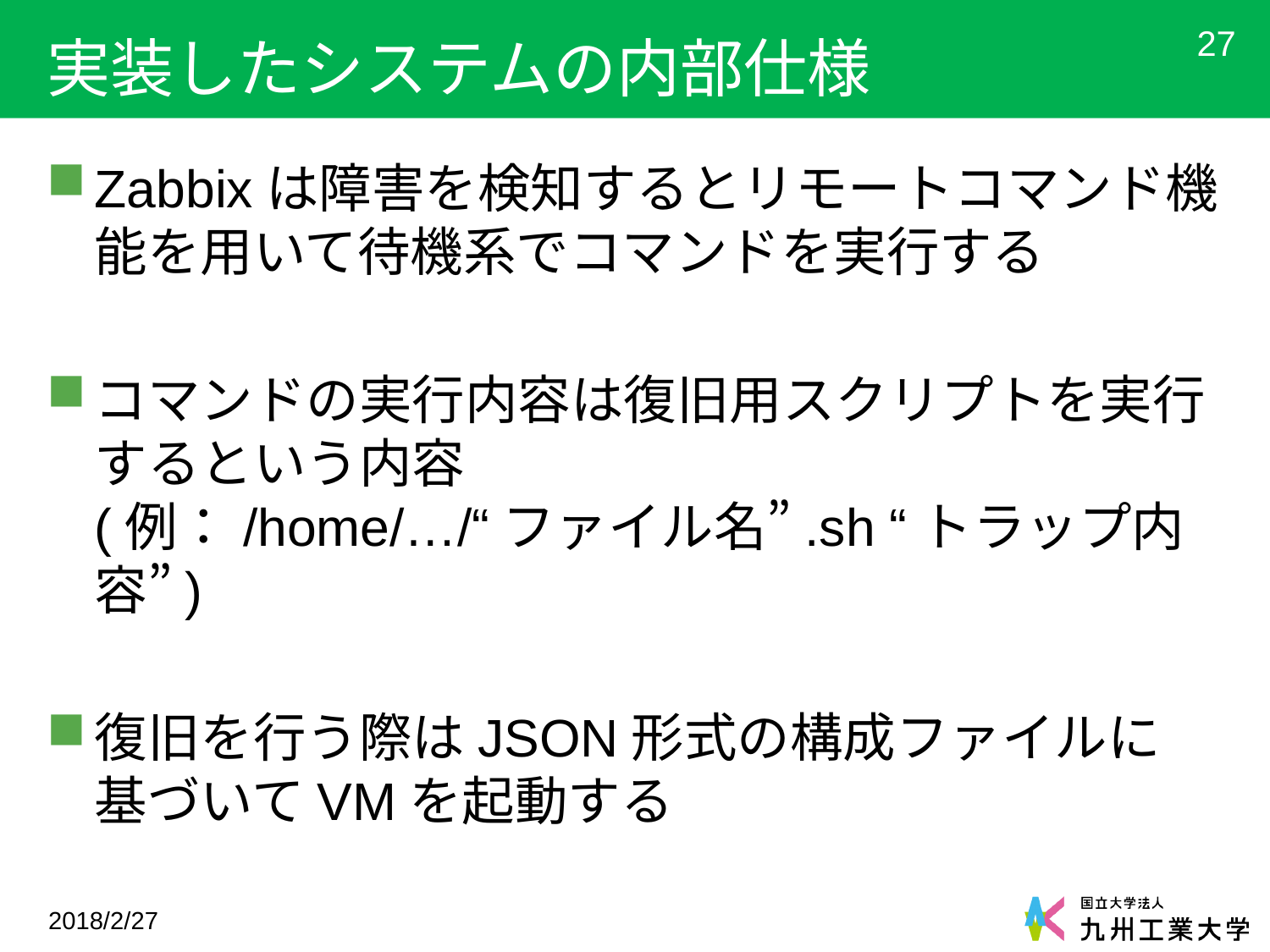

# 実装したシステムの内部仕様
27
Zabbixは障害を検知するとリモートコマンド機能を用いて待機系でコマンドを実行する

コマンドの実行内容は復旧用スクリプトを実行するという内容
(例：/home/…/“ファイル名”.sh “トラップ内容”)

復旧を行う際はJSON形式の構成ファイルに
基づいてVMを起動する
2018/2/27